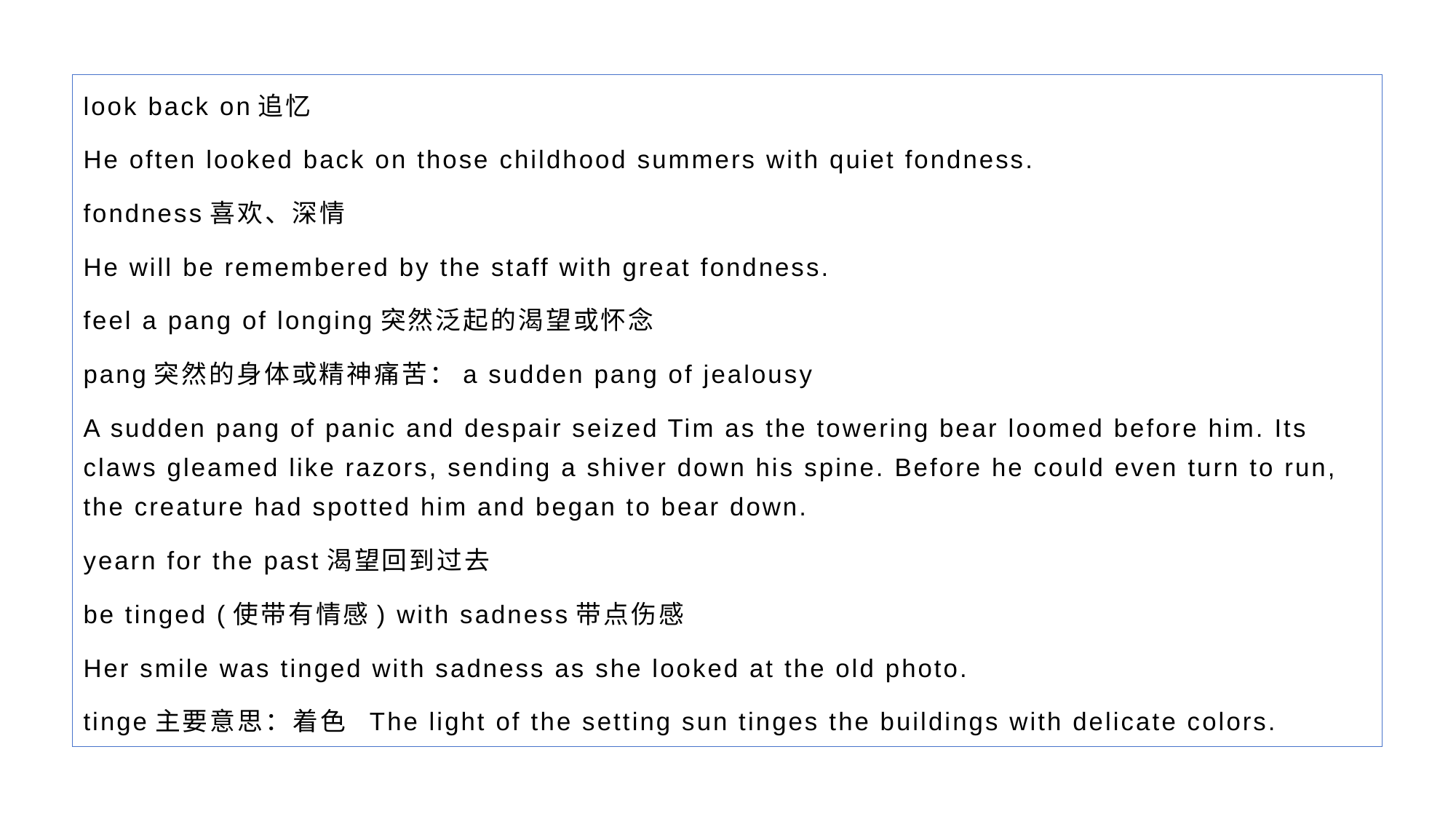

look back on追忆
He often looked back on those childhood summers with quiet fondness.
fondness喜欢、深情
He will be remembered by the staff with great fondness.
feel a pang of longing突然泛起的渴望或怀念
pang突然的身体或精神痛苦：a sudden pang of jealousy
A sudden pang of panic and despair seized Tim as the towering bear loomed before him. Its claws gleamed like razors, sending a shiver down his spine. Before he could even turn to run, the creature had spotted him and began to bear down.
yearn for the past渴望回到过去
be tinged (使带有情感) with sadness带点伤感
Her smile was tinged with sadness as she looked at the old photo.
tinge主要意思：着色  The light of the setting sun tinges the buildings with delicate colors.